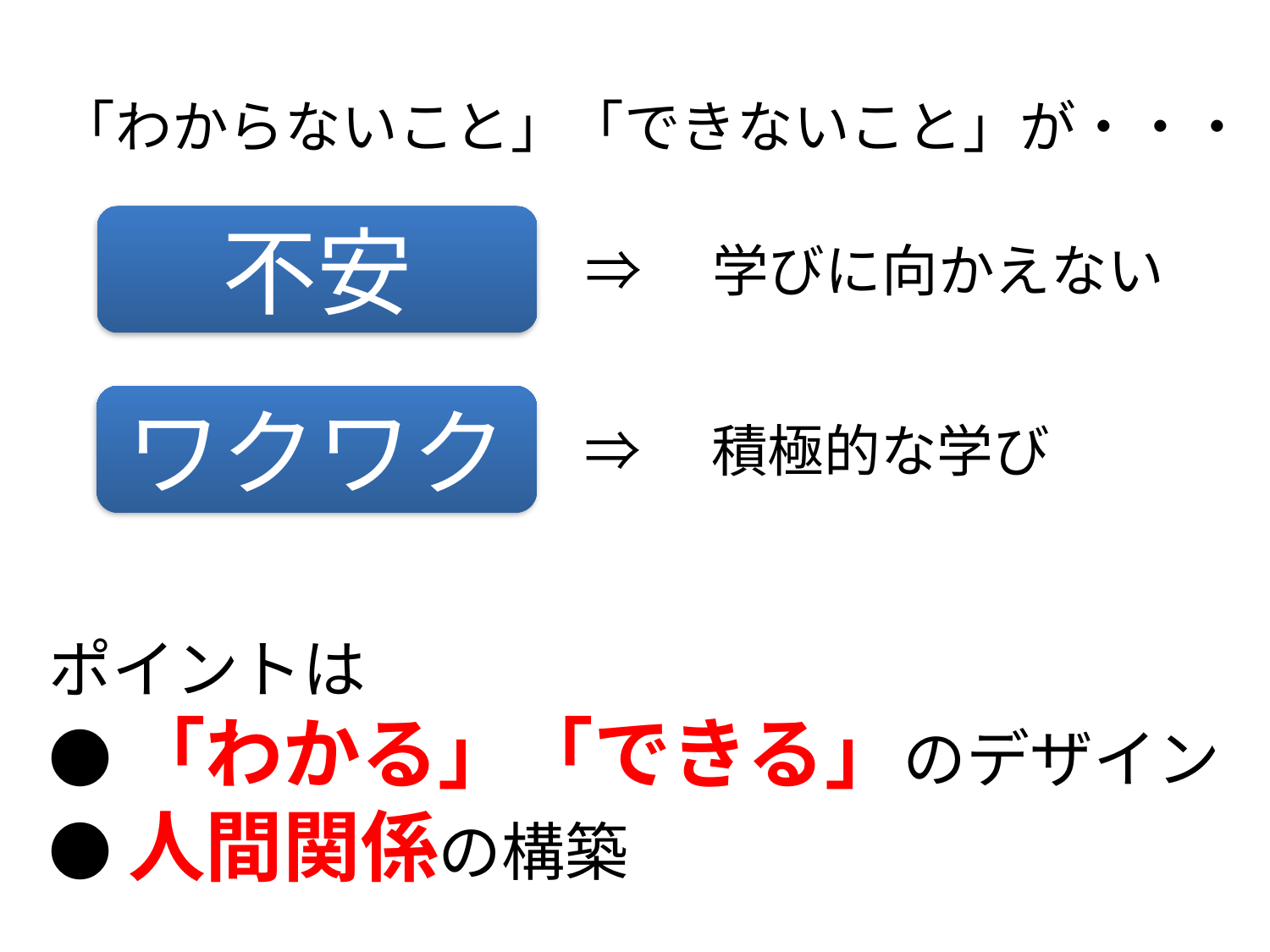

「わからないこと」「できないこと」が・・・
不安
⇒　学びに向かえない
ワクワク
⇒　積極的な学び
ポイントは
●「わかる」「できる」のデザイン
●人間関係の構築